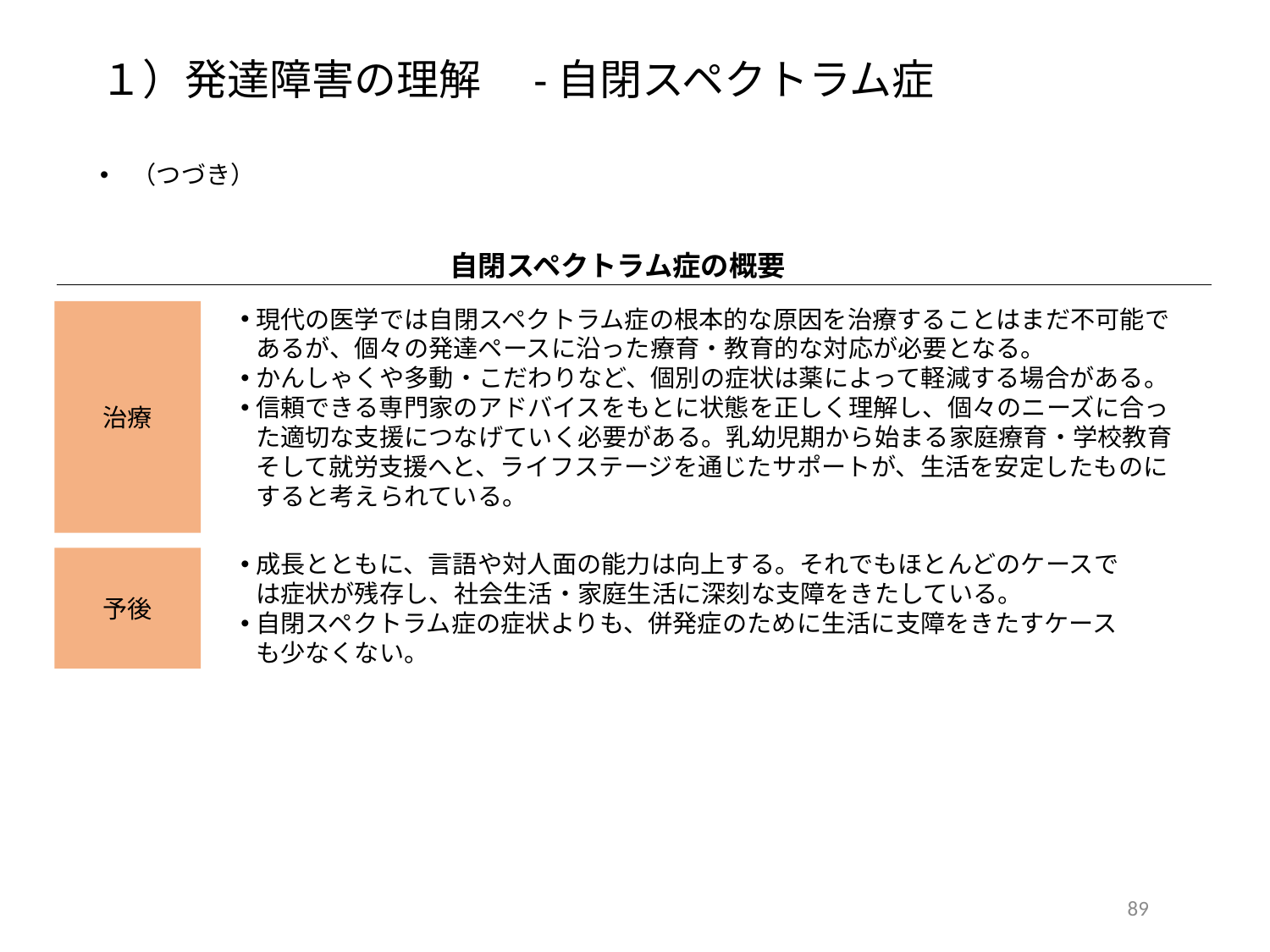

１）発達障害の理解　-自閉スペクトラム症
（つづき）
自閉スペクトラム症の概要
治療
現代の医学では自閉スペクトラム症の根本的な原因を治療することはまだ不可能であるが、個々の発達ペースに沿った療育・教育的な対応が必要となる。
かんしゃくや多動・こだわりなど、個別の症状は薬によって軽減する場合がある。
信頼できる専門家のアドバイスをもとに状態を正しく理解し、個々のニーズに合った適切な支援につなげていく必要がある。乳幼児期から始まる家庭療育・学校教育そして就労支援へと、ライフステージを通じたサポートが、生活を安定したものにすると考えられている。

成長とともに、言語や対人面の能力は向上する。それでもほとんどのケースでは症状が残存し、社会生活・家庭生活に深刻な支障をきたしている。
自閉スペクトラム症の症状よりも、併発症のために生活に支障をきたすケースも少なくない。
予後
89